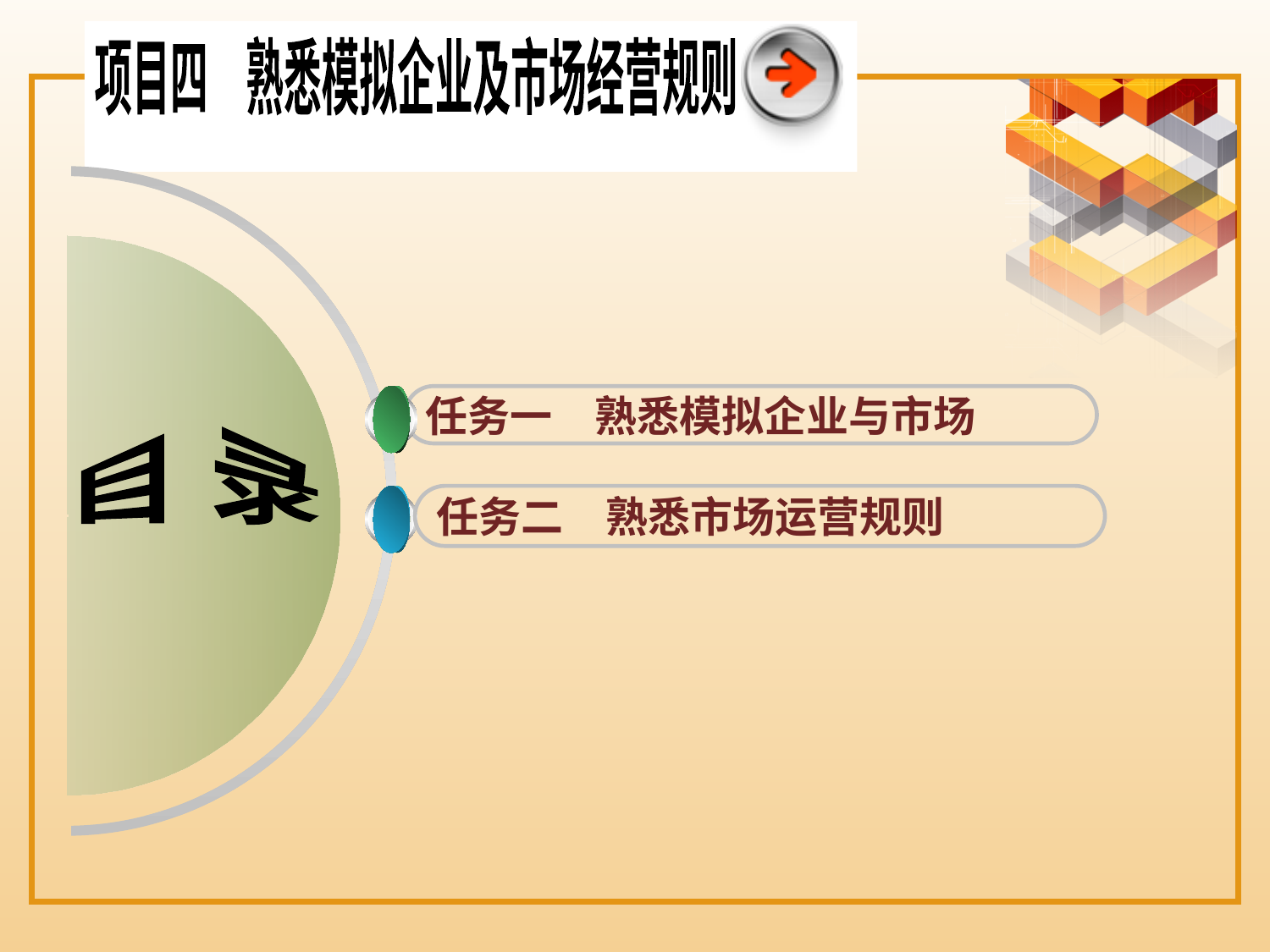

项目四　熟悉模拟企业及市场经营规则

任务一　熟悉模拟企业与市场
目 录

任务二　熟悉市场运营规则